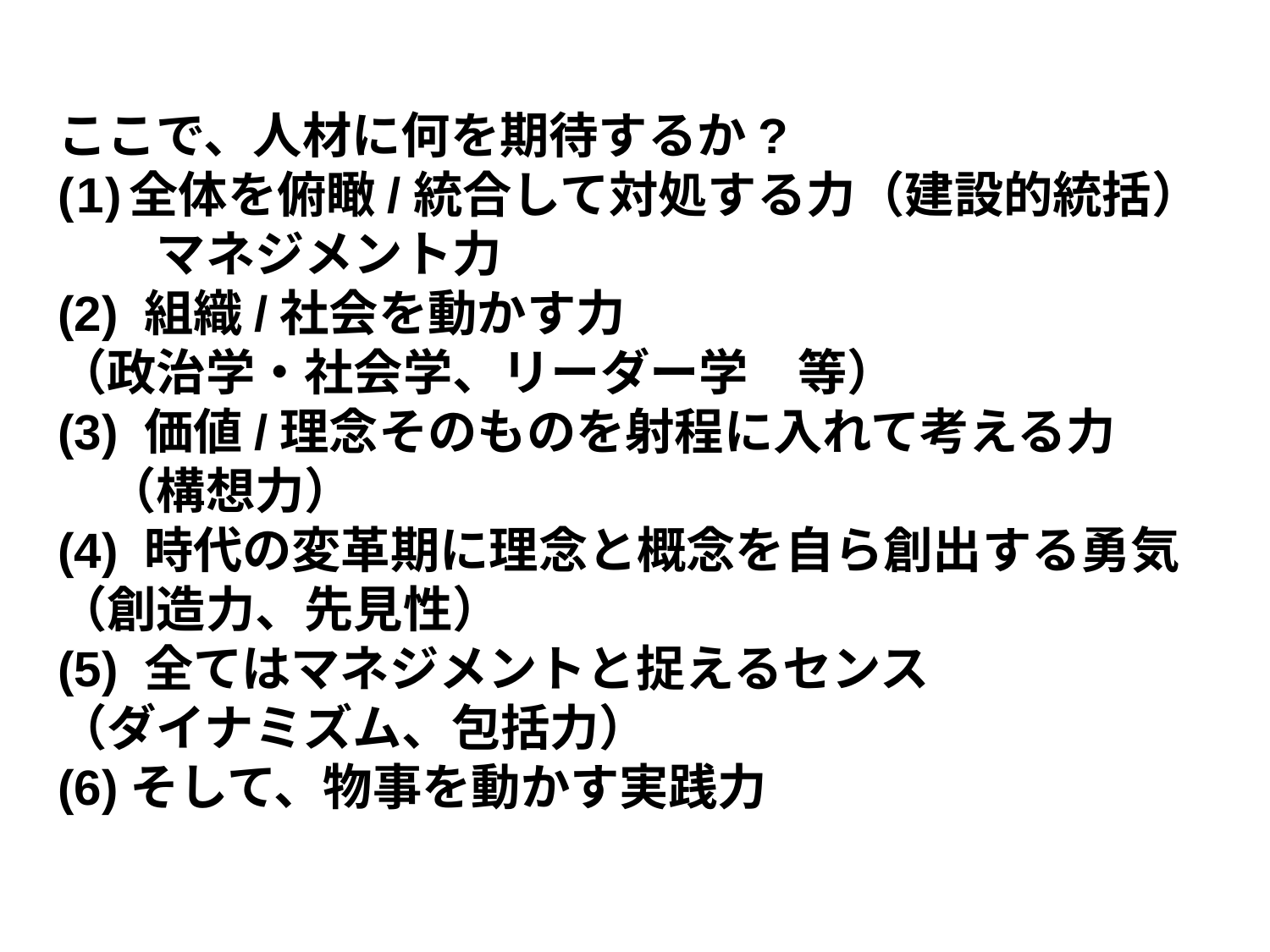

ここで、人材に何を期待するか?
全体を俯瞰/統合して対処する力（建設的統括）
　　マネジメント力
(2) 組織/社会を動かす力
（政治学・社会学、リーダー学　等）
(3) 価値/理念そのものを射程に入れて考える力
　（構想力）
(4) 時代の変革期に理念と概念を自ら創出する勇気（創造力、先見性）
(5) 全てはマネジメントと捉えるセンス
（ダイナミズム、包括力）
(6)そして、物事を動かす実践力